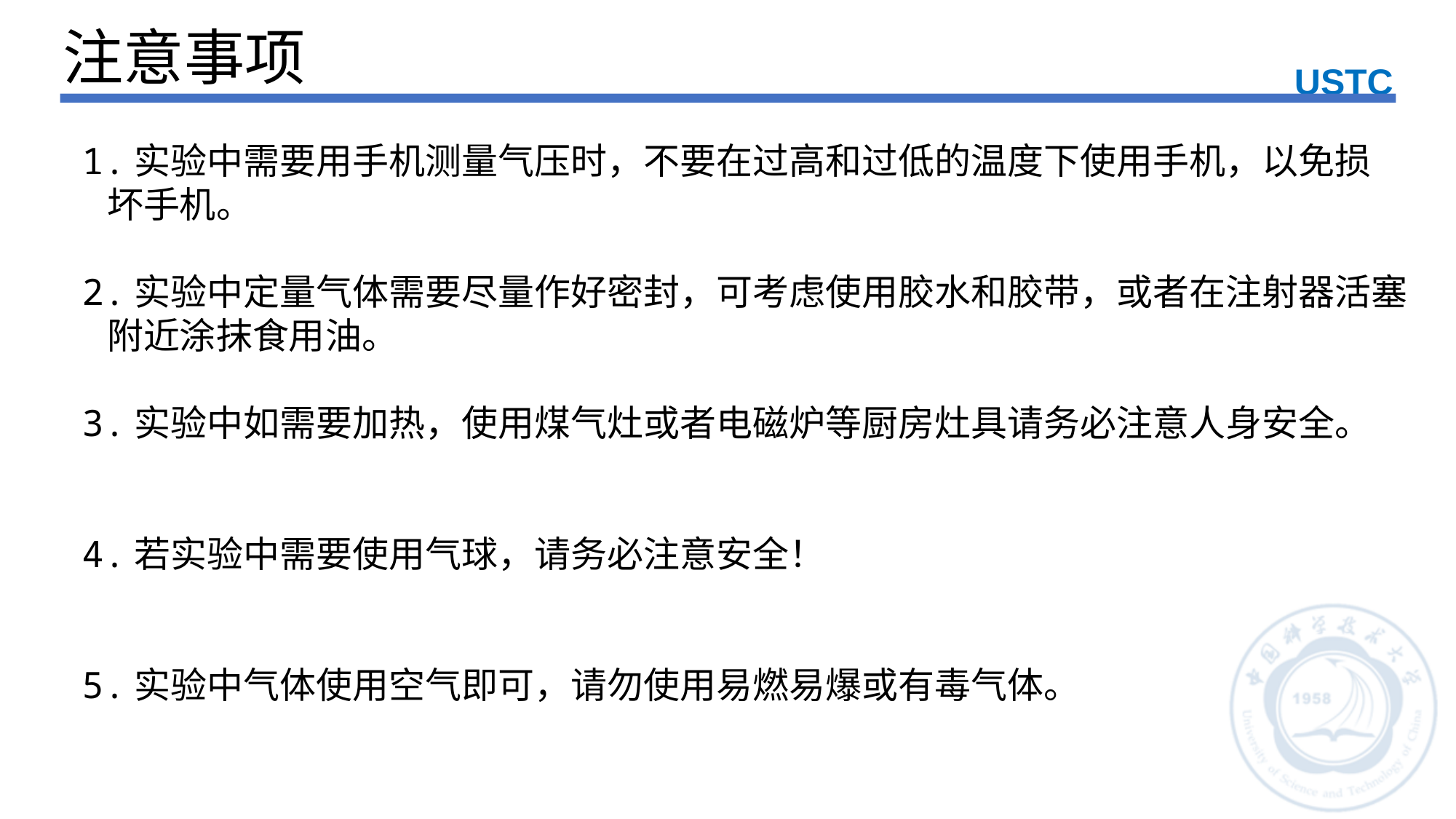

注意事项
USTC

1.实验中需要用手机测量气压时，不要在过高和过低的温度下使用手机，以免损
  坏手机。

2.实验中定量气体需要尽量作好密封，可考虑使用胶水和胶带，或者在注射器活塞
  附近涂抹食用油。

3.实验中如需要加热，使用煤气灶或者电磁炉等厨房灶具请务必注意人身安全。

4.若实验中需要使用气球，请务必注意安全！

5.实验中气体使用空气即可，请勿使用易燃易爆或有毒气体。